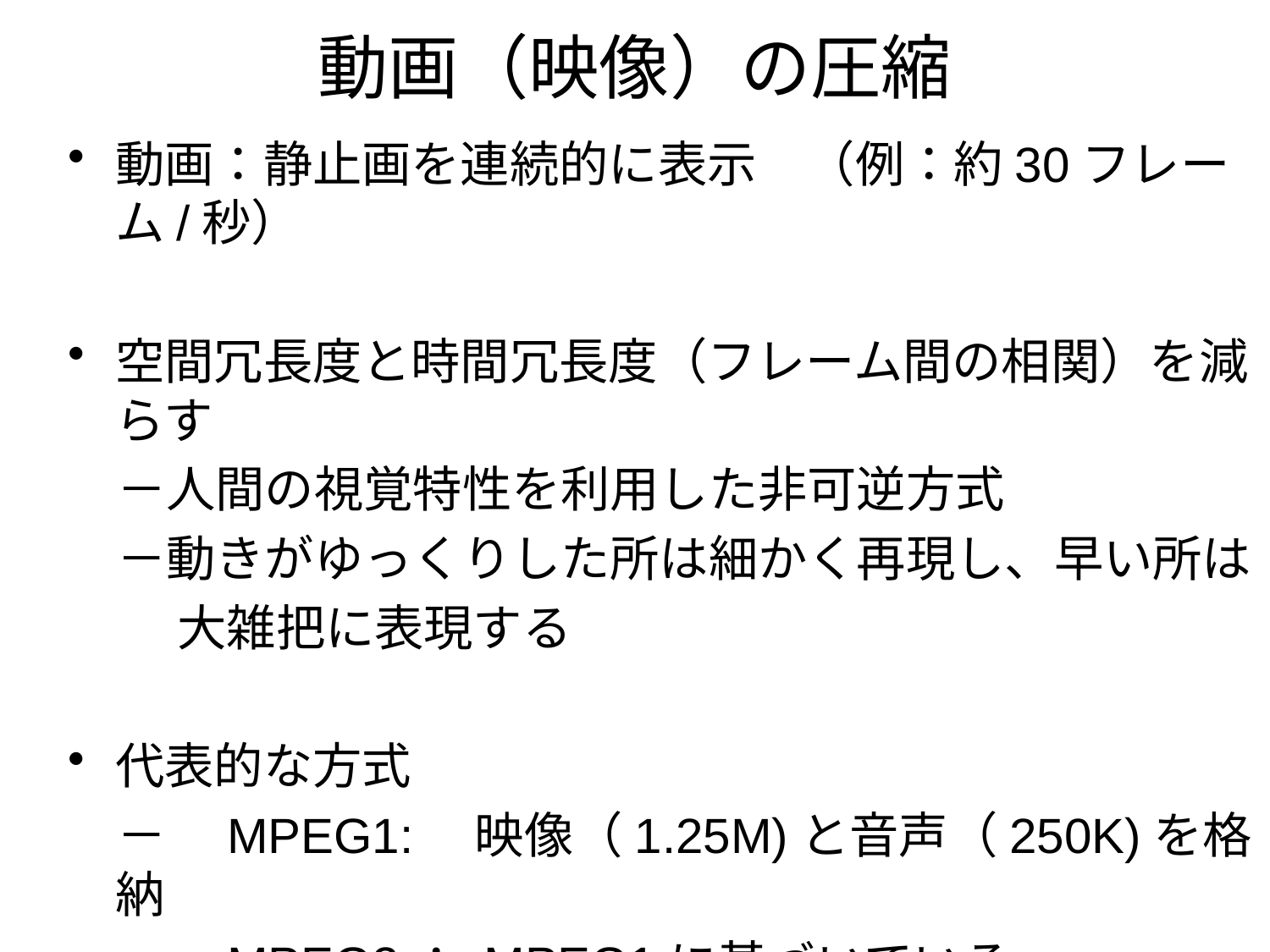

# 動画（映像）の圧縮
動画：静止画を連続的に表示　（例：約30フレーム/秒）

空間冗長度と時間冗長度（フレーム間の相関）を減らす
　－人間の視覚特性を利用した非可逆方式
　－動きがゆっくりした所は細かく再現し、早い所は
　　 大雑把に表現する

代表的な方式
　－　MPEG1:　映像（1.25M)と音声（250K)を格納
　－　MPEG2： MPEG1に基づいている
        （約1/100に圧縮）